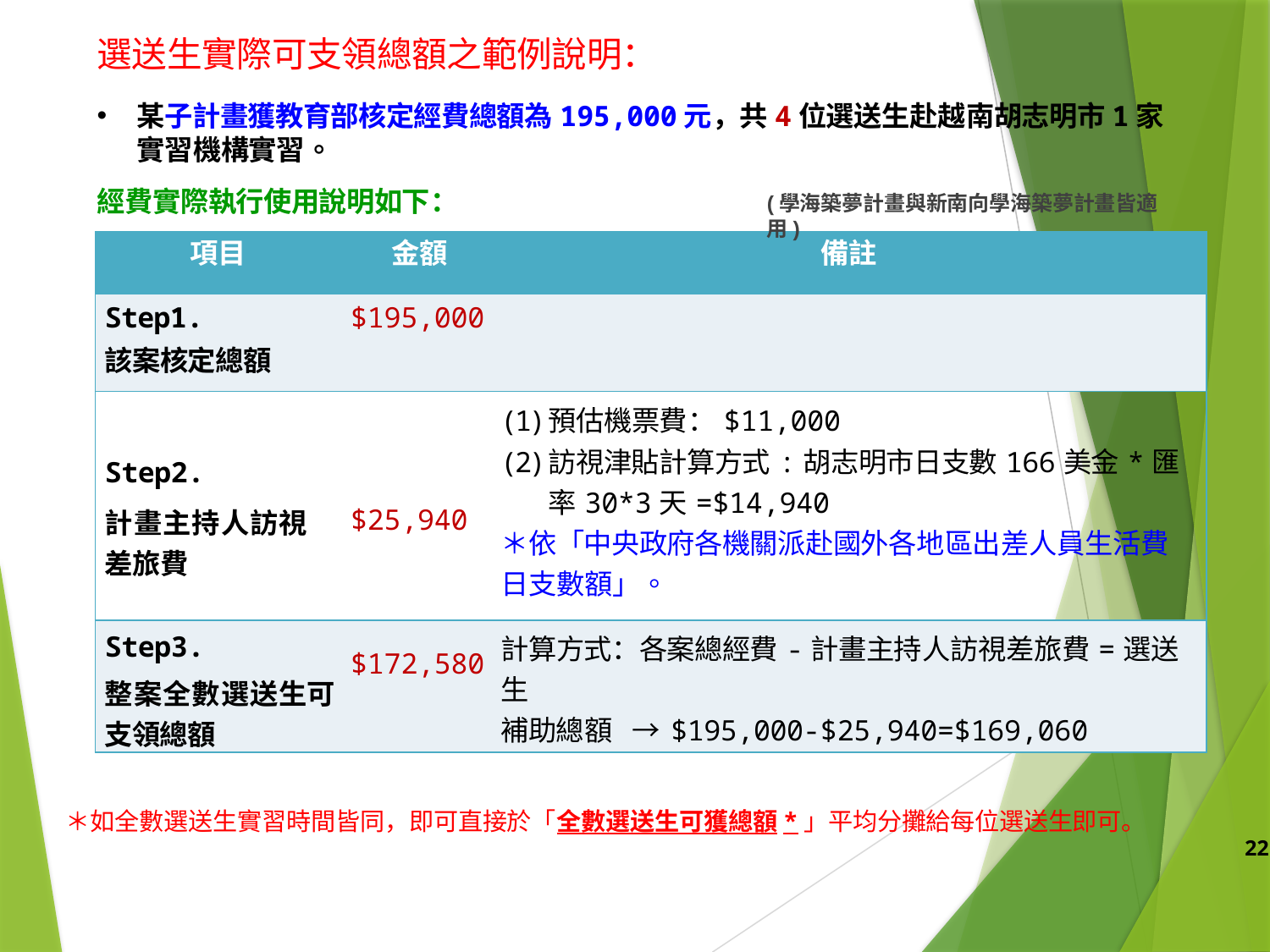

# 選送生實際可支領總額之範例說明：
某子計畫獲教育部核定經費總額為195,000元，共4位選送生赴越南胡志明市1家實習機構實習。
經費實際執行使用說明如下：
(學海築夢計畫與新南向學海築夢計畫皆適用)
| 項目 | 金額 | 備註 |
| --- | --- | --- |
| Step1. 該案核定總額 | $195,000 |  |
| Step2. 計畫主持人訪視差旅費 | $25,940 | 預估機票費：$11,000 訪視津貼計算方式:胡志明市日支數166美金\*匯率30\*3天=$14,940 ＊依「中央政府各機關派赴國外各地區出差人員生活費日支數額」。 |
| Step3. 整案全數選送生可支領總額 | $172,580 | 計算方式：各案總經費-計畫主持人訪視差旅費=選送生 補助總額 →$195,000-$25,940=$169,060 |
＊如全數選送生實習時間皆同，即可直接於「全數選送生可獲總額*」平均分攤給每位選送生即可。
22